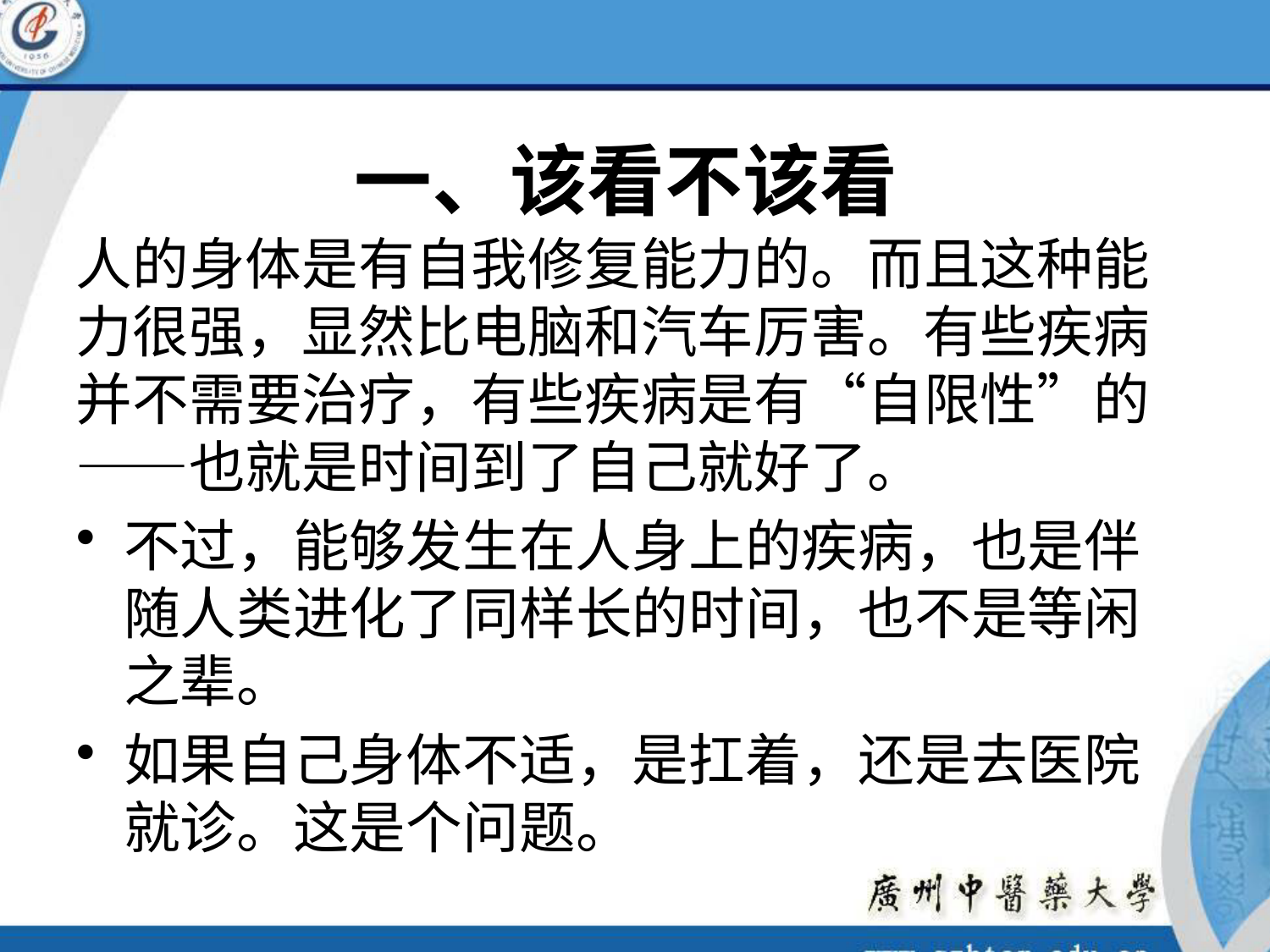

# 一、该看不该看
人的身体是有自我修复能力的。而且这种能力很强，显然比电脑和汽车厉害。有些疾病并不需要治疗，有些疾病是有“自限性”的——也就是时间到了自己就好了。
不过，能够发生在人身上的疾病，也是伴随人类进化了同样长的时间，也不是等闲之辈。
如果自己身体不适，是扛着，还是去医院就诊。这是个问题。